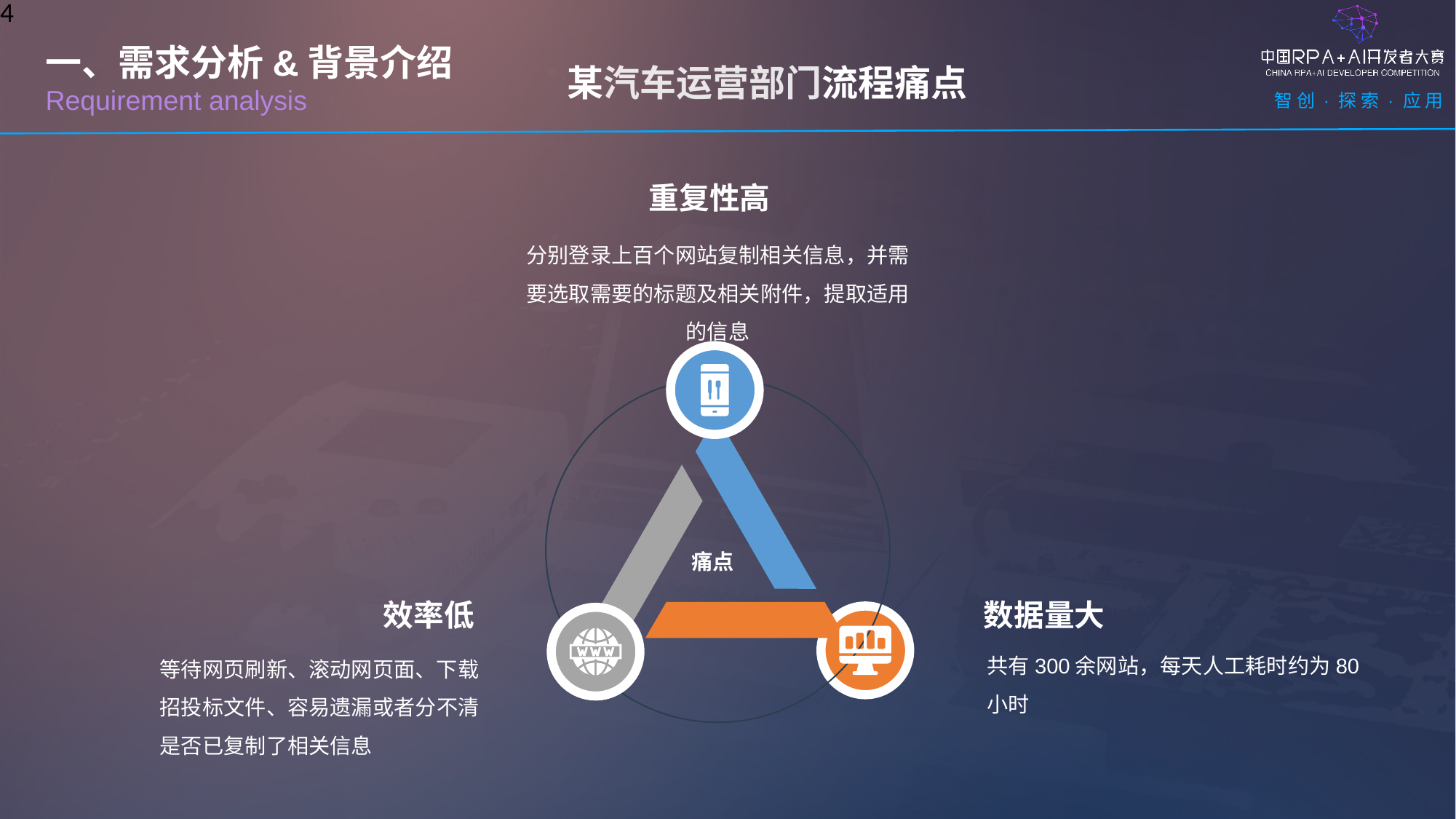

4
      某汽车运营部门流程痛点
一、需求分析&背景介绍
Requirement analysis
重复性高
分别登录上百个网站复制相关信息，并需要选取需要的标题及相关附件，提取适用的信息

痛点

效率低
数据量大
共有300余网站，每天人工耗时约为80小时
等待网页刷新、滚动网页面、下载招投标文件、容易遗漏或者分不清是否已复制了相关信息